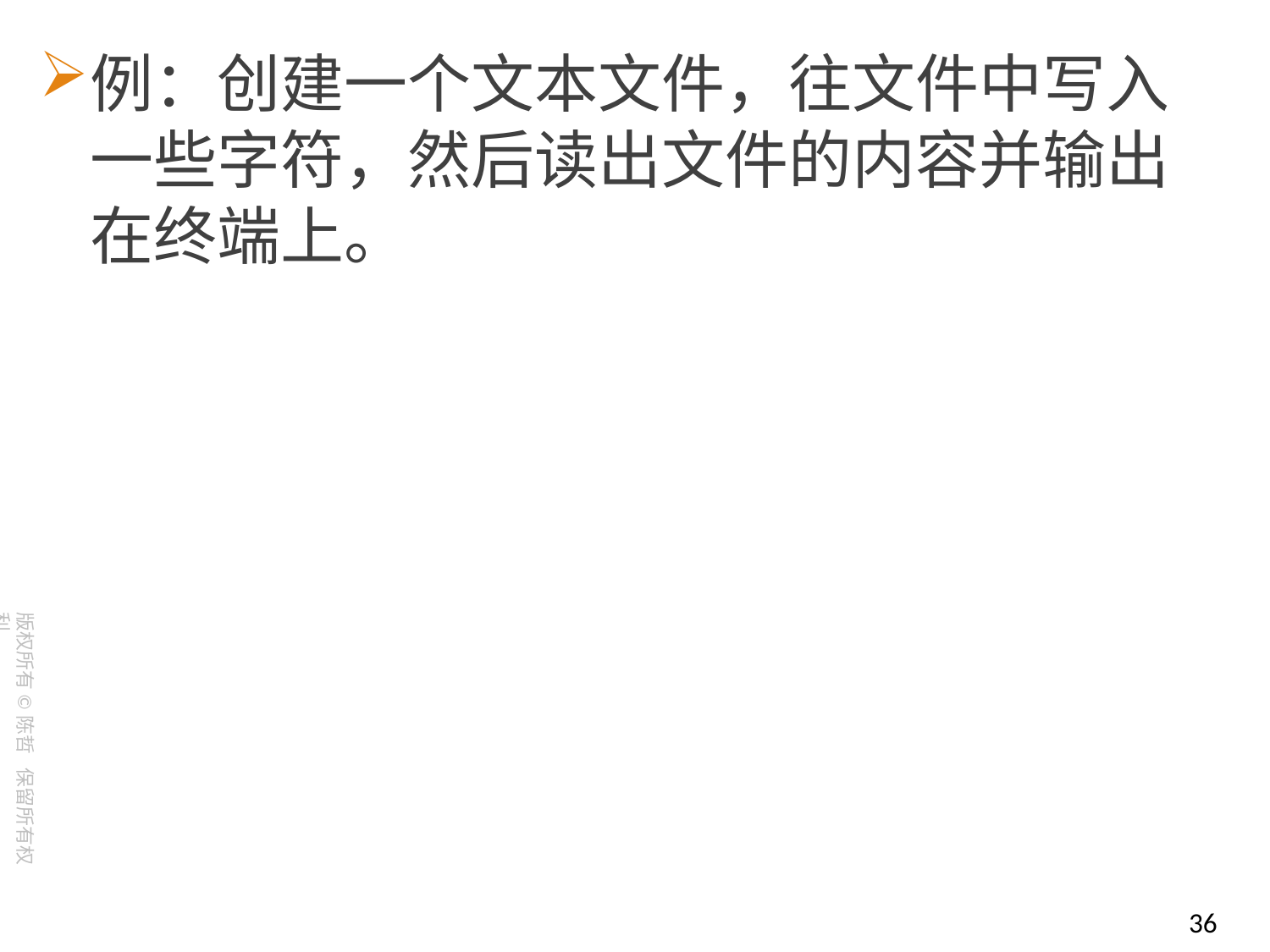

例：创建一个文本文件，往文件中写入一些字符，然后读出文件的内容并输出在终端上。

36